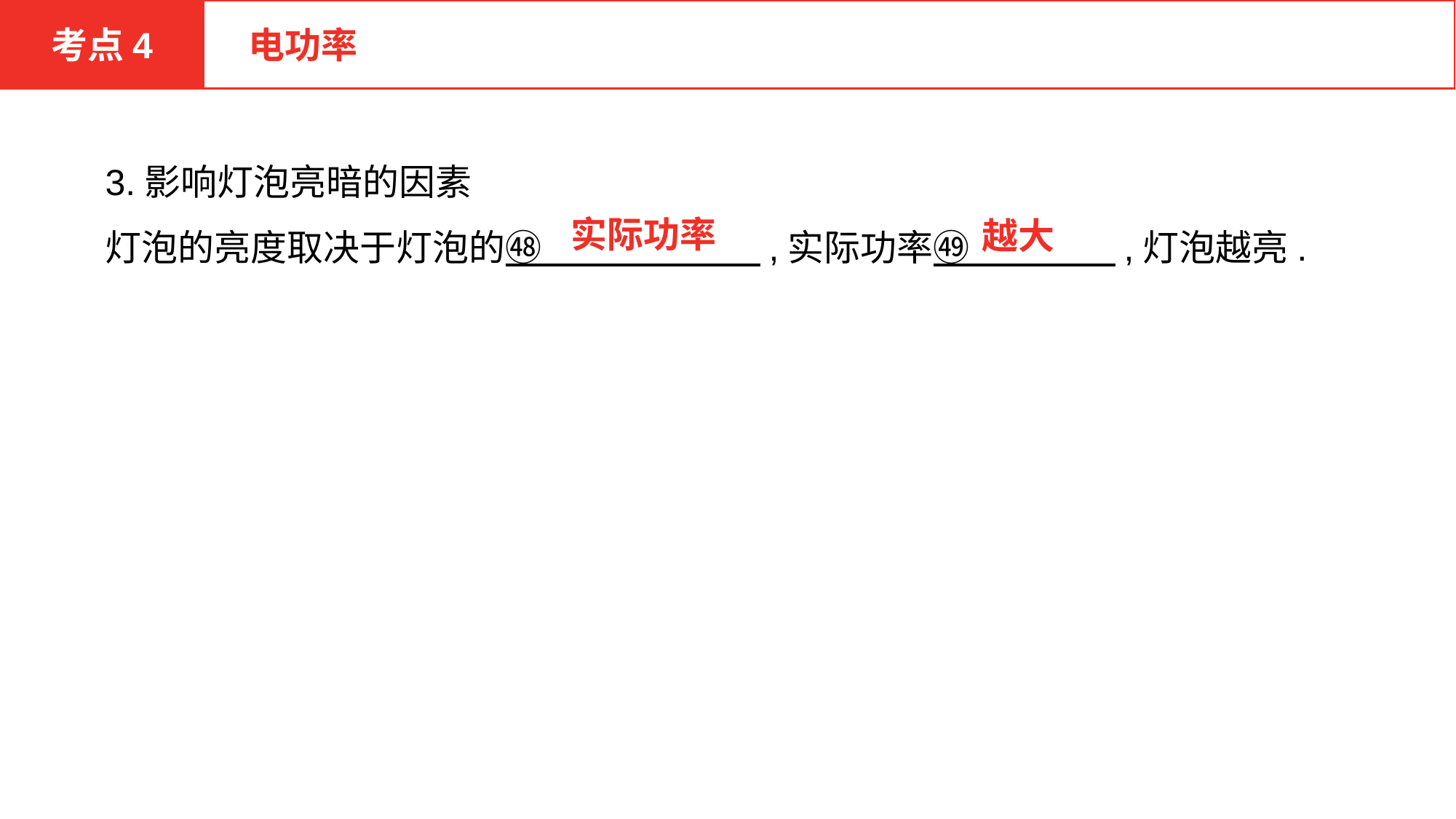

考点4
  电功率
3.影响灯泡亮暗的因素
灯泡的亮度取决于灯泡的㊽　　　　　　,实际功率㊾　　　　,灯泡越亮.
实际功率
越大